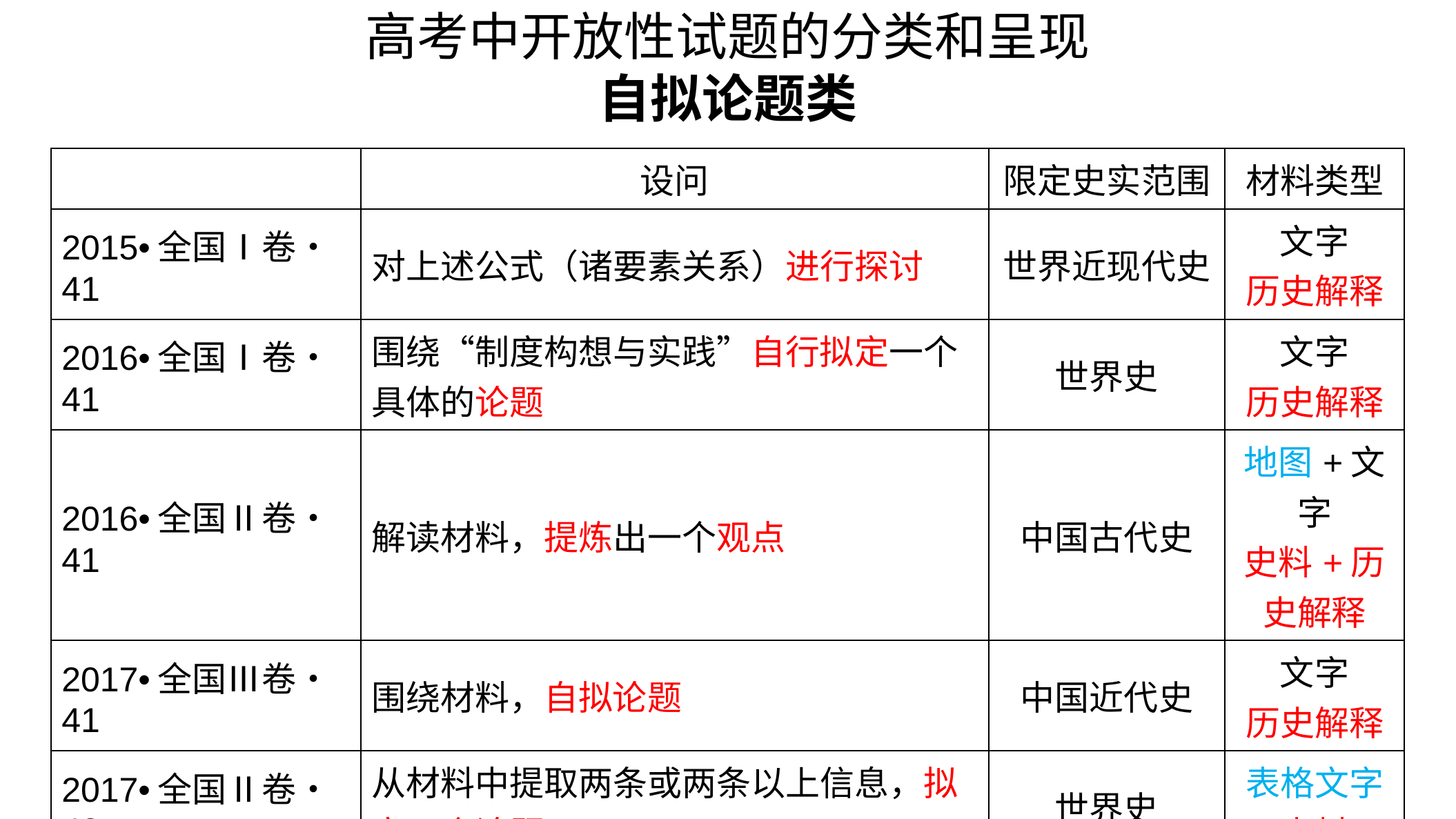

高考中开放性试题的分类和呈现
自拟论题类
|  | 设问 | 限定史实范围 | 材料类型 |
| --- | --- | --- | --- |
| 2015•全国Ⅰ卷•41 | 对上述公式（诸要素关系）进行探讨 | 世界近现代史 | 文字 历史解释 |
| 2016•全国Ⅰ卷•41 | 围绕“制度构想与实践”自行拟定一个具体的论题 | 世界史 | 文字 历史解释 |
| 2016•全国Ⅱ卷•41 | 解读材料，提炼出一个观点 | 中国古代史 | 地图+文字 史料+历史解释 |
| 2017•全国Ⅲ卷•41 | 围绕材料，自拟论题 | 中国近代史 | 文字 历史解释 |
| 2017•全国Ⅱ卷•42 | 从材料中提取两条或两条以上信息，拟定一个论题 | 世界史 | 表格文字 史料 |
| 2017•全国Ⅰ卷•42 | 从表中提取相互关联的中外历史信息，自拟论题 | 中国古代史 世界近代史 | 表格文字 史料 |